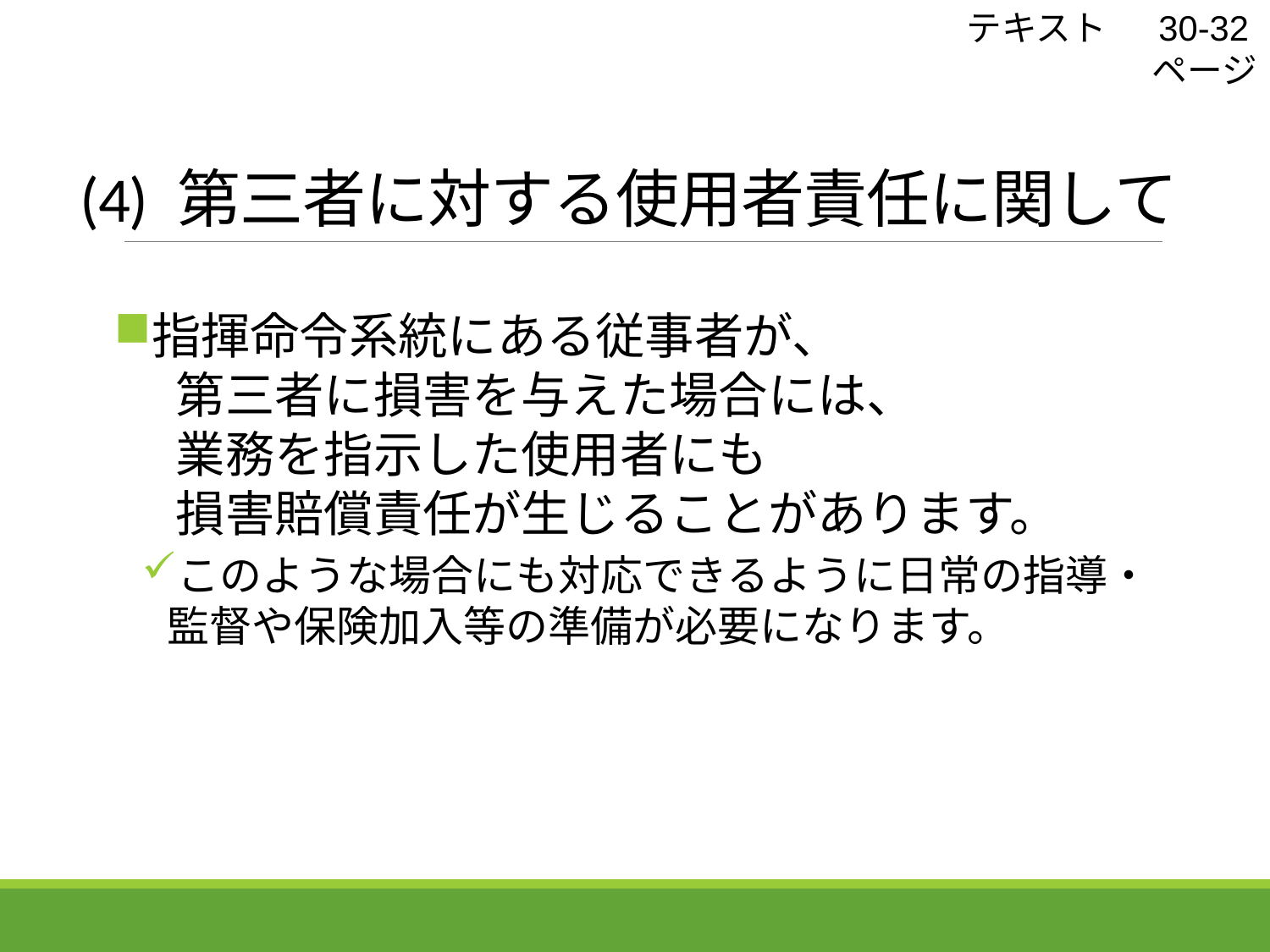

テキスト　 30-32ページ
# (4) 第三者に対する使用者責任に関して
指揮命令系統にある従事者が、
　第三者に損害を与えた場合には、
　業務を指示した使用者にも
　損害賠償責任が生じることがあります。
このような場合にも対応できるように日常の指導・監督や保険加入等の準備が必要になります。